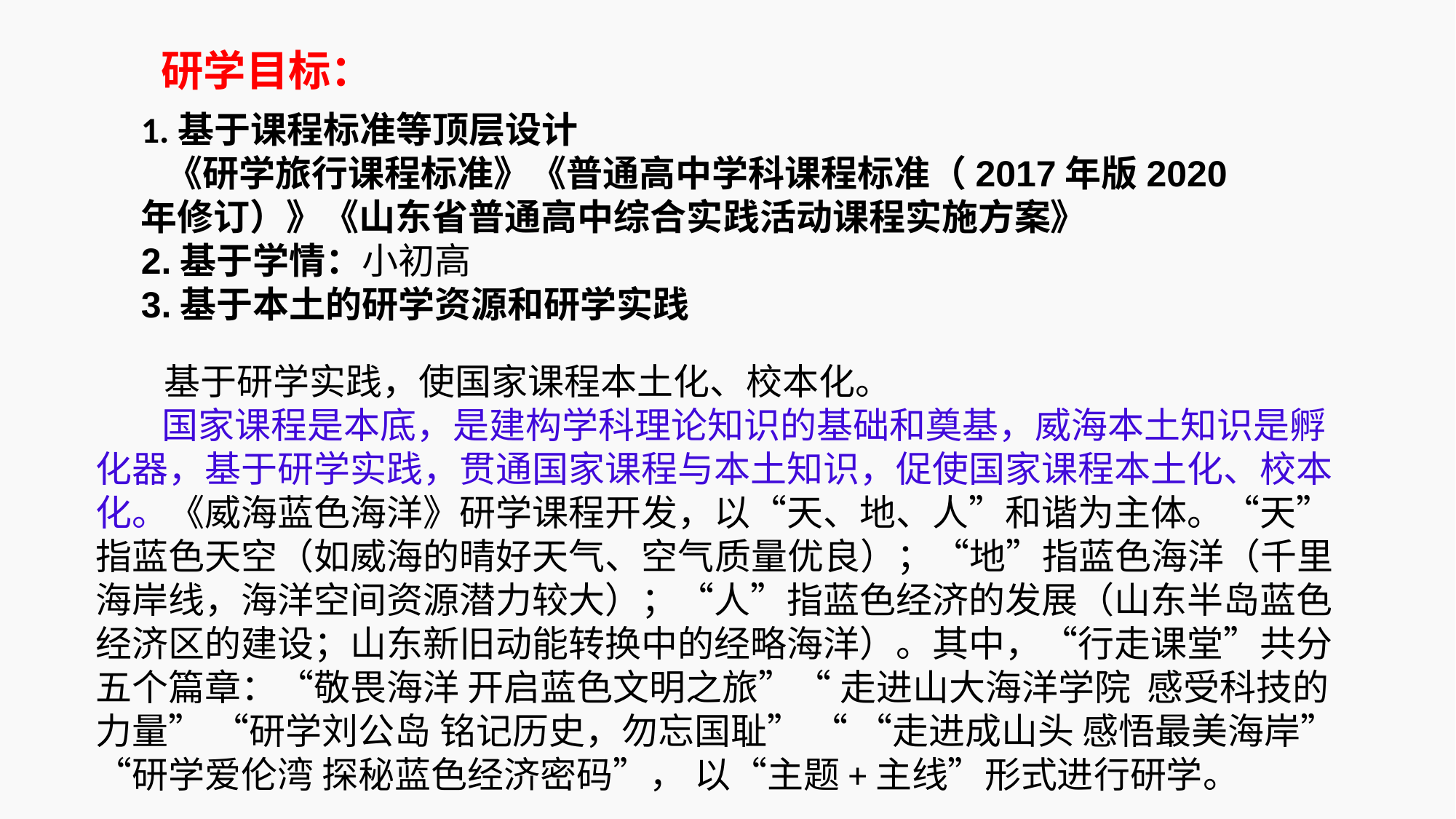

研学目标：
1.基于课程标准等顶层设计
  《研学旅行课程标准》《普通高中学科课程标准（2017年版2020 年修订）》《山东省普通高中综合实践活动课程实施方案》
2.基于学情：小初高
3.基于本土的研学资源和研学实践
        基于研学实践，使国家课程本土化、校本化。
       国家课程是本底，是建构学科理论知识的基础和奠基，威海本土知识是孵化器，基于研学实践，贯通国家课程与本土知识，促使国家课程本土化、校本化。《威海蓝色海洋》研学课程开发，以“天、地、人”和谐为主体。“天”指蓝色天空（如威海的晴好天气、空气质量优良）；“地”指蓝色海洋（千里海岸线，海洋空间资源潜力较大）；“人”指蓝色经济的发展（山东半岛蓝色经济区的建设；山东新旧动能转换中的经略海洋）。其中，“行走课堂”共分五个篇章：“敬畏海洋 开启蓝色文明之旅”“ 走进山大海洋学院  感受科技的力量” “研学刘公岛 铭记历史，勿忘国耻” “ “走进成山头 感悟最美海岸”“研学爱伦湾 探秘蓝色经济密码”， 以“主题+主线”形式进行研学。